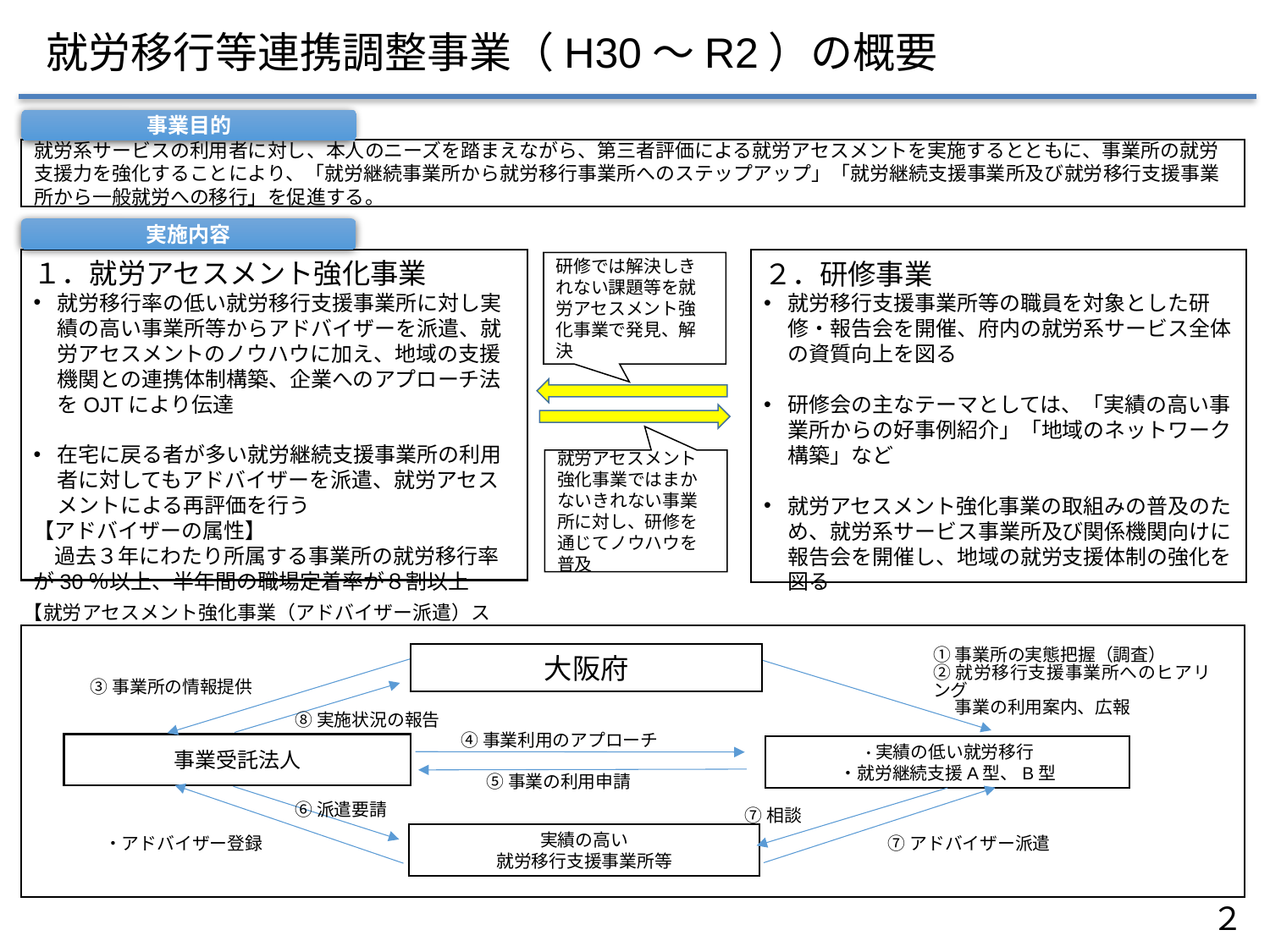

就労移行等連携調整事業（H30～R2）の概要
事業目的
就労系サービスの利用者に対し、本人のニーズを踏まえながら、第三者評価による就労アセスメントを実施するとともに、事業所の就労支援力を強化することにより、「就労継続事業所から就労移行事業所へのステップアップ」「就労継続支援事業所及び就労移行支援事業所から一般就労への移行」を促進する。
実施内容
１．就労アセスメント強化事業
就労移行率の低い就労移行支援事業所に対し実績の高い事業所等からアドバイザーを派遣、就労アセスメントのノウハウに加え、地域の支援機関との連携体制構築、企業へのアプローチ法をOJTにより伝達

在宅に戻る者が多い就労継続支援事業所の利用者に対してもアドバイザーを派遣、就労アセスメントによる再評価を行う
【アドバイザーの属性】
　過去３年にわたり所属する事業所の就労移行率が30％以上、半年間の職場定着率が８割以上

２．研修事業
就労移行支援事業所等の職員を対象とした研修・報告会を開催、府内の就労系サービス全体の資質向上を図る

研修会の主なテーマとしては、「実績の高い事業所からの好事例紹介」「地域のネットワーク構築」など

就労アセスメント強化事業の取組みの普及のため、就労系サービス事業所及び関係機関向けに報告会を開催し、地域の就労支援体制の強化を図る

研修では解決しきれない課題等を就労アセスメント強化事業で発見、解決

就労アセスメント強化事業ではまかないきれない事業所に対し、研修を通じてノウハウを普及
【就労アセスメント強化事業（アドバイザー派遣）スキーム】

大阪府
①事業所の実態把握（調査）
②就労移行支援事業所へのヒアリング
　 事業の利用案内、広報
③事業所の情報提供
⑧実施状況の報告
④事業利用のアプローチ
事業受託法人
・実績の低い就労移行
・就労継続支援A型、B型
⑤事業の利用申請
⑦相談
⑥派遣要請
⑦アドバイザー派遣
実績の高い
就労移行支援事業所等
・アドバイザー登録
２